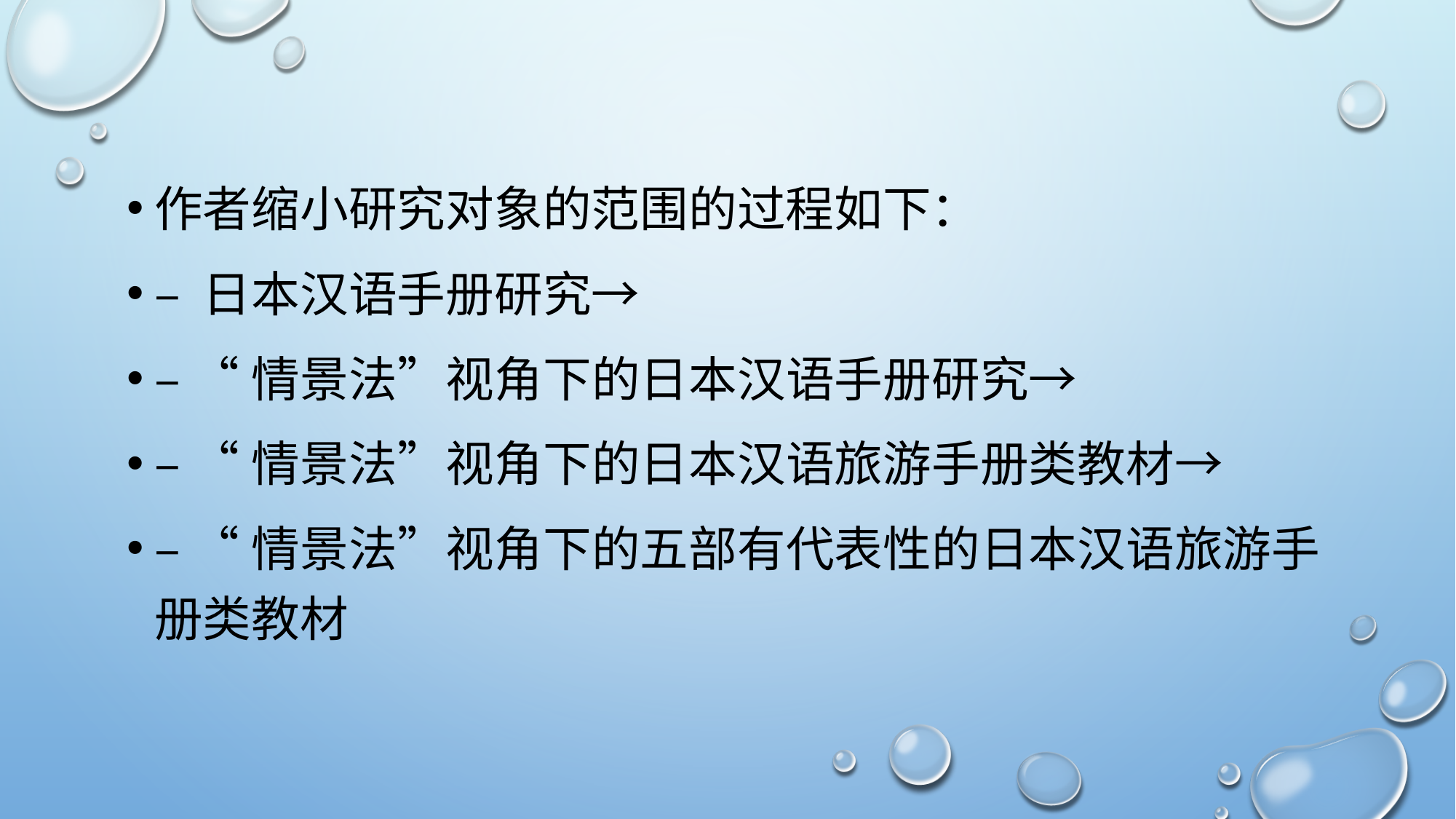

作者缩小研究对象的范围的过程如下：
– 日本汉语手册研究→
– “情景法”视角下的日本汉语手册研究→
– “情景法”视角下的日本汉语旅游手册类教材→
– “情景法”视角下的五部有代表性的日本汉语旅游手册类教材